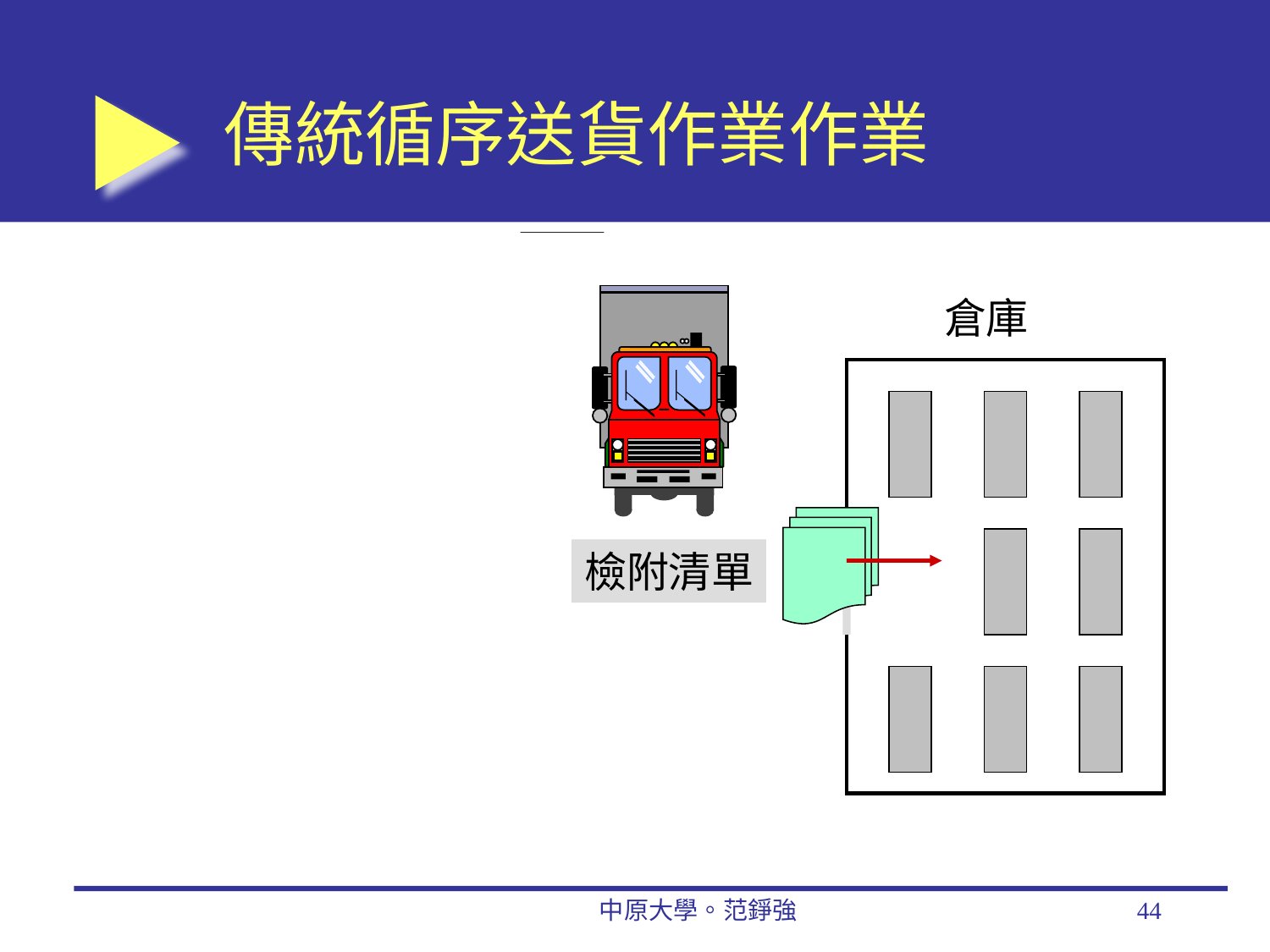

# 傳統循序送貨作業作業

去程

檢附清單

交付載運清單

倉庫

中原大學。范錚強
44